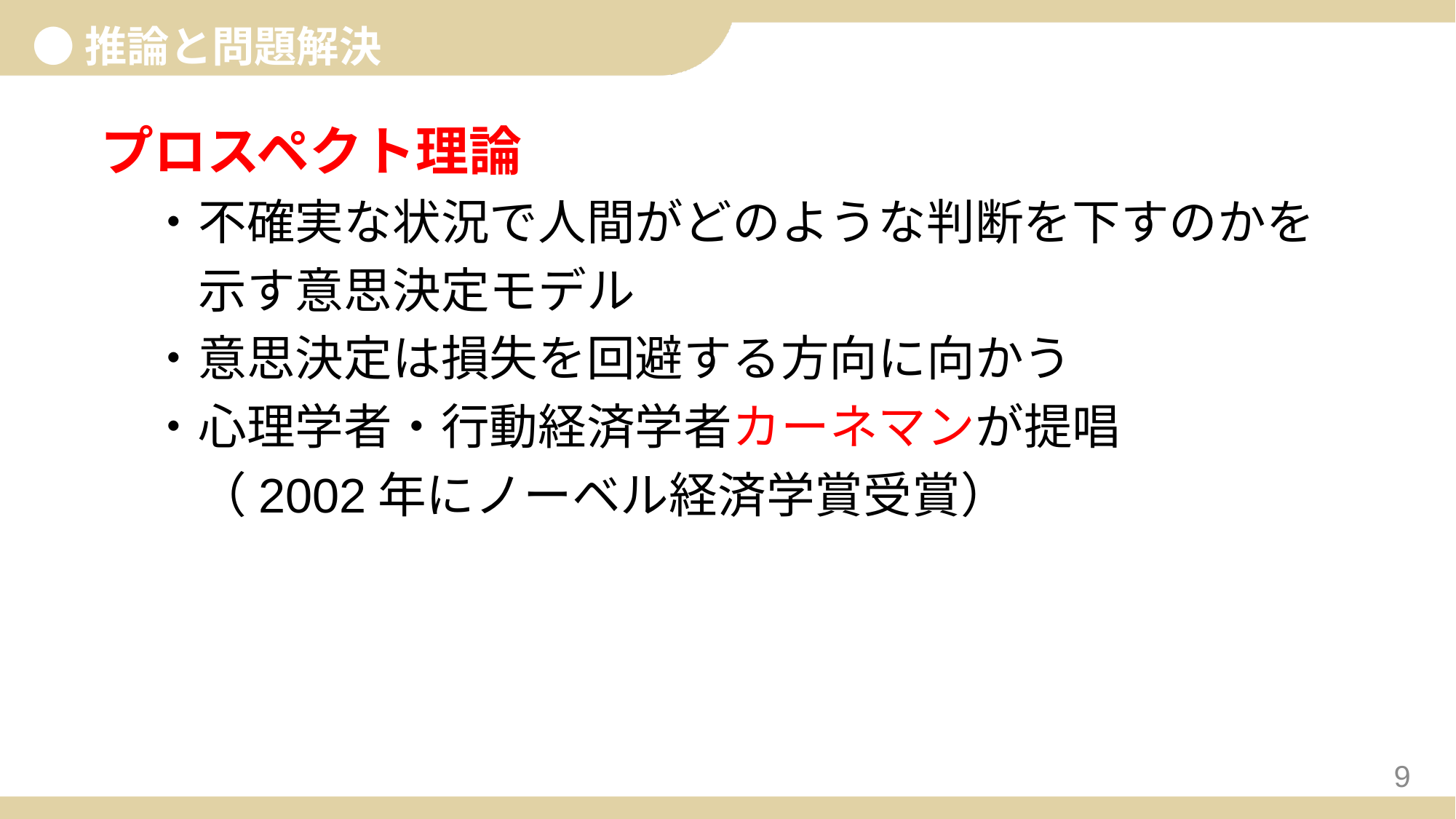

●推論と問題解決
プロスペクト理論
　・不確実な状況で人間がどのような判断を下すのかを
　　示す意思決定モデル
　・意思決定は損失を回避する方向に向かう
　・心理学者・行動経済学者カーネマンが提唱
　　（2002年にノーベル経済学賞受賞）